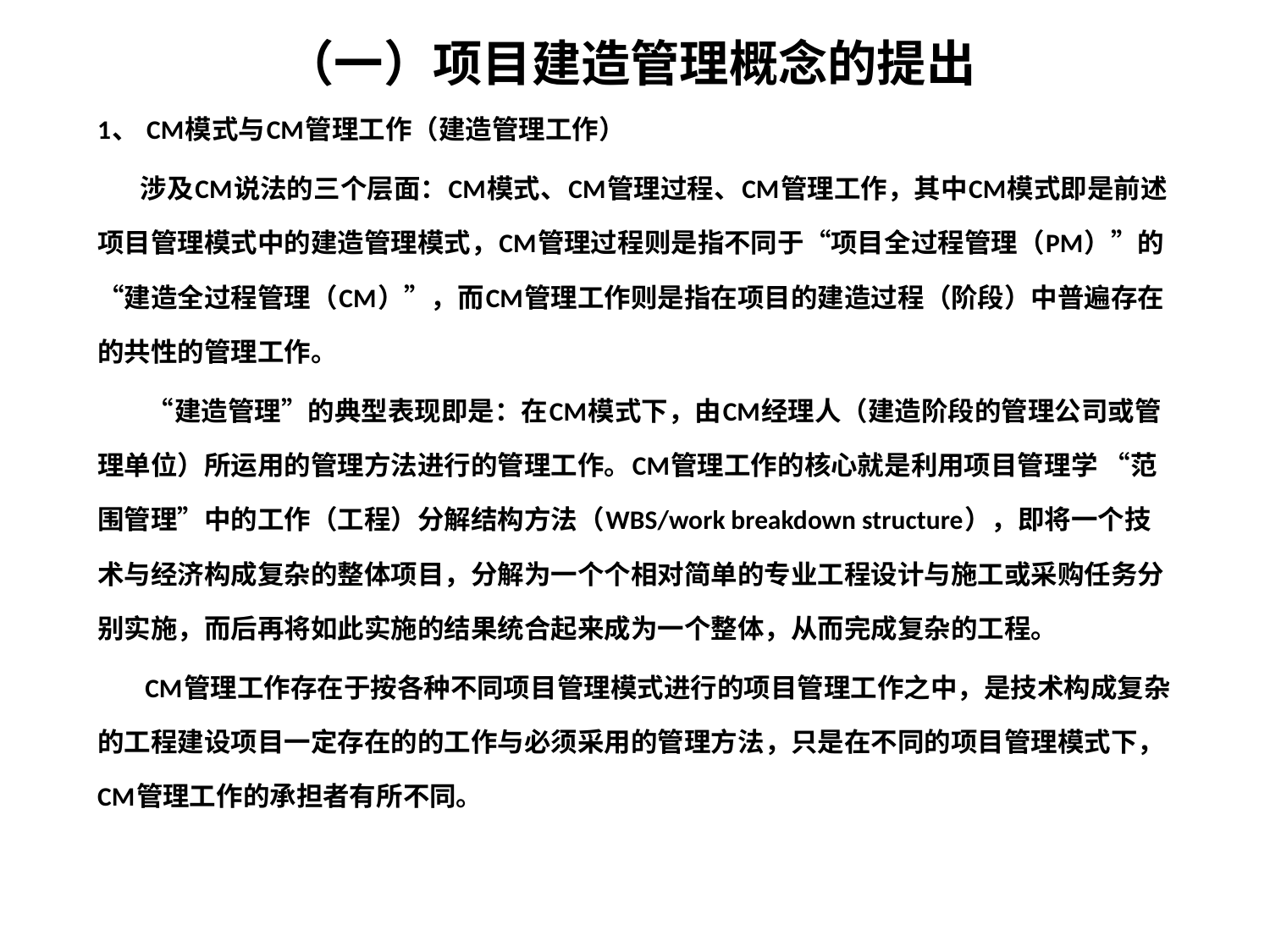

# （一）项目建造管理概念的提出
1、 CM模式与CM管理工作（建造管理工作）
       涉及CM说法的三个层面：CM模式、CM管理过程、CM管理工作，其中CM模式即是前述项目管理模式中的建造管理模式，CM管理过程则是指不同于“项目全过程管理（PM）”的“建造全过程管理（CM）”，而CM管理工作则是指在项目的建造过程（阶段）中普遍存在的共性的管理工作。
        “建造管理”的典型表现即是：在CM模式下，由CM经理人（建造阶段的管理公司或管理单位）所运用的管理方法进行的管理工作。CM管理工作的核心就是利用项目管理学 “范围管理”中的工作（工程）分解结构方法（WBS/work breakdown structure），即将一个技术与经济构成复杂的整体项目，分解为一个个相对简单的专业工程设计与施工或采购任务分别实施，而后再将如此实施的结果统合起来成为一个整体，从而完成复杂的工程。
        CM管理工作存在于按各种不同项目管理模式进行的项目管理工作之中，是技术构成复杂的工程建设项目一定存在的的工作与必须采用的管理方法，只是在不同的项目管理模式下，CM管理工作的承担者有所不同。